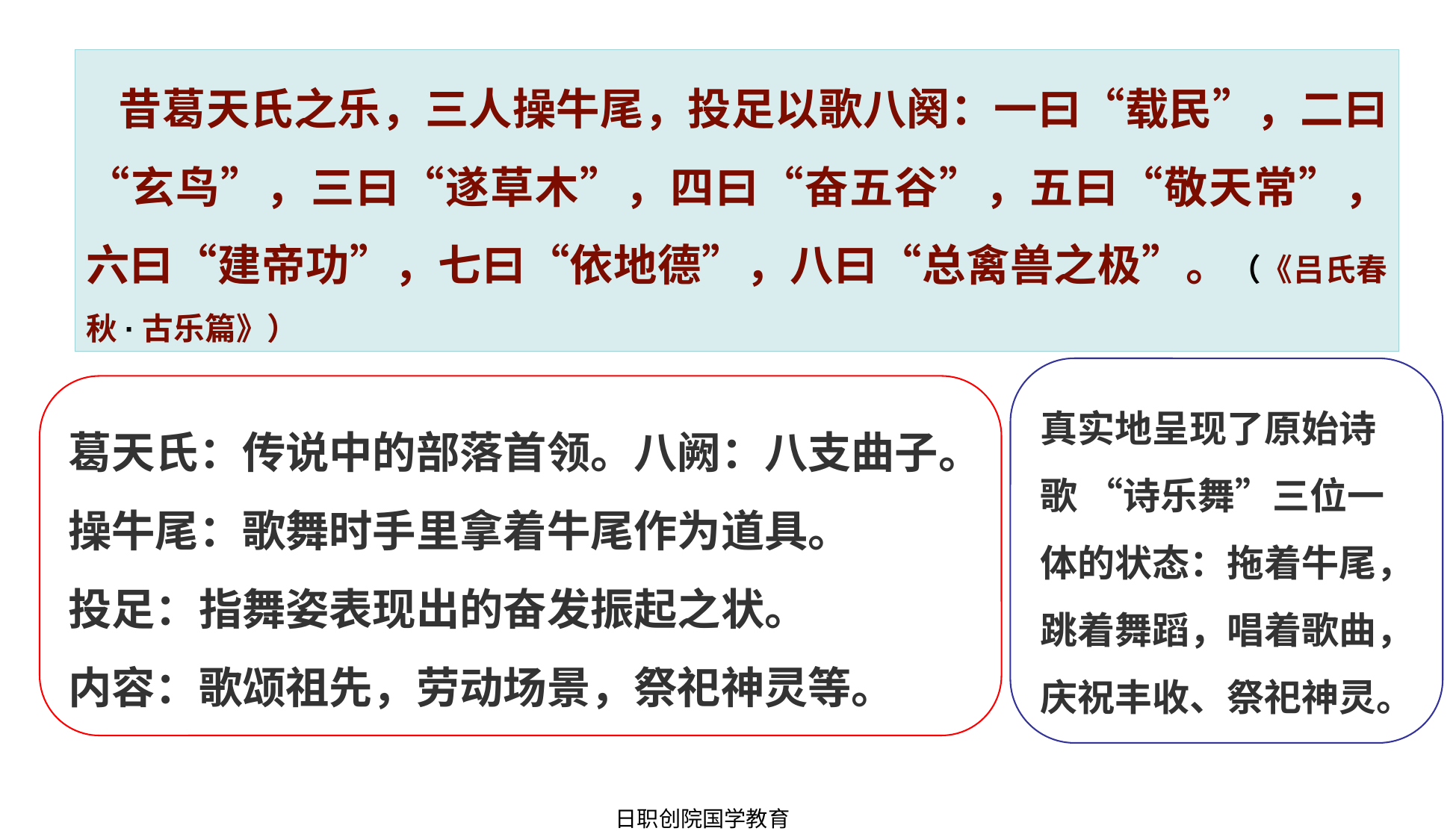

昔葛天氏之乐，三人操牛尾，投足以歌八阕：一曰“载民”，二曰“玄鸟”，三曰“遂草木”，四曰“奋五谷”，五曰“敬天常”，六曰“建帝功”，七曰“依地德”，八曰“总禽兽之极”。（《吕氏春秋·古乐篇》）
真实地呈现了原始诗歌 “诗乐舞”三位一体的状态：拖着牛尾，跳着舞蹈，唱着歌曲，庆祝丰收、祭祀神灵。
葛天氏：传说中的部落首领。八阙：八支曲子。
操牛尾：歌舞时手里拿着牛尾作为道具。
投足：指舞姿表现出的奋发振起之状。
内容：歌颂祖先，劳动场景，祭祀神灵等。
日职创院国学教育